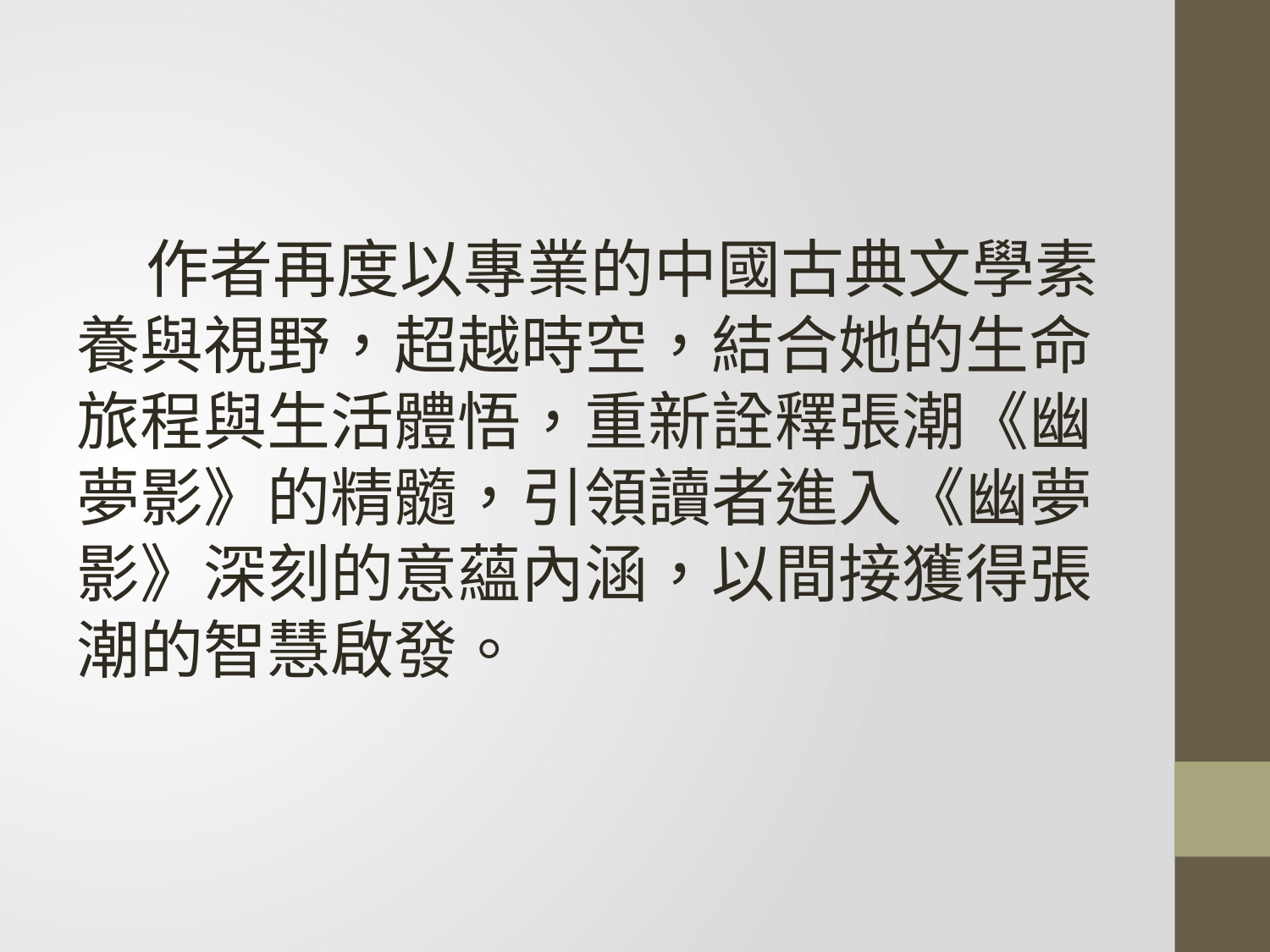

#
       作者再度以專業的中國古典文學素養與視野，超越時空，結合她的生命旅程與生活體悟，重新詮釋張潮《幽夢影》的精髓，引領讀者進入《幽夢影》深刻的意蘊內涵，以間接獲得張潮的智慧啟發。